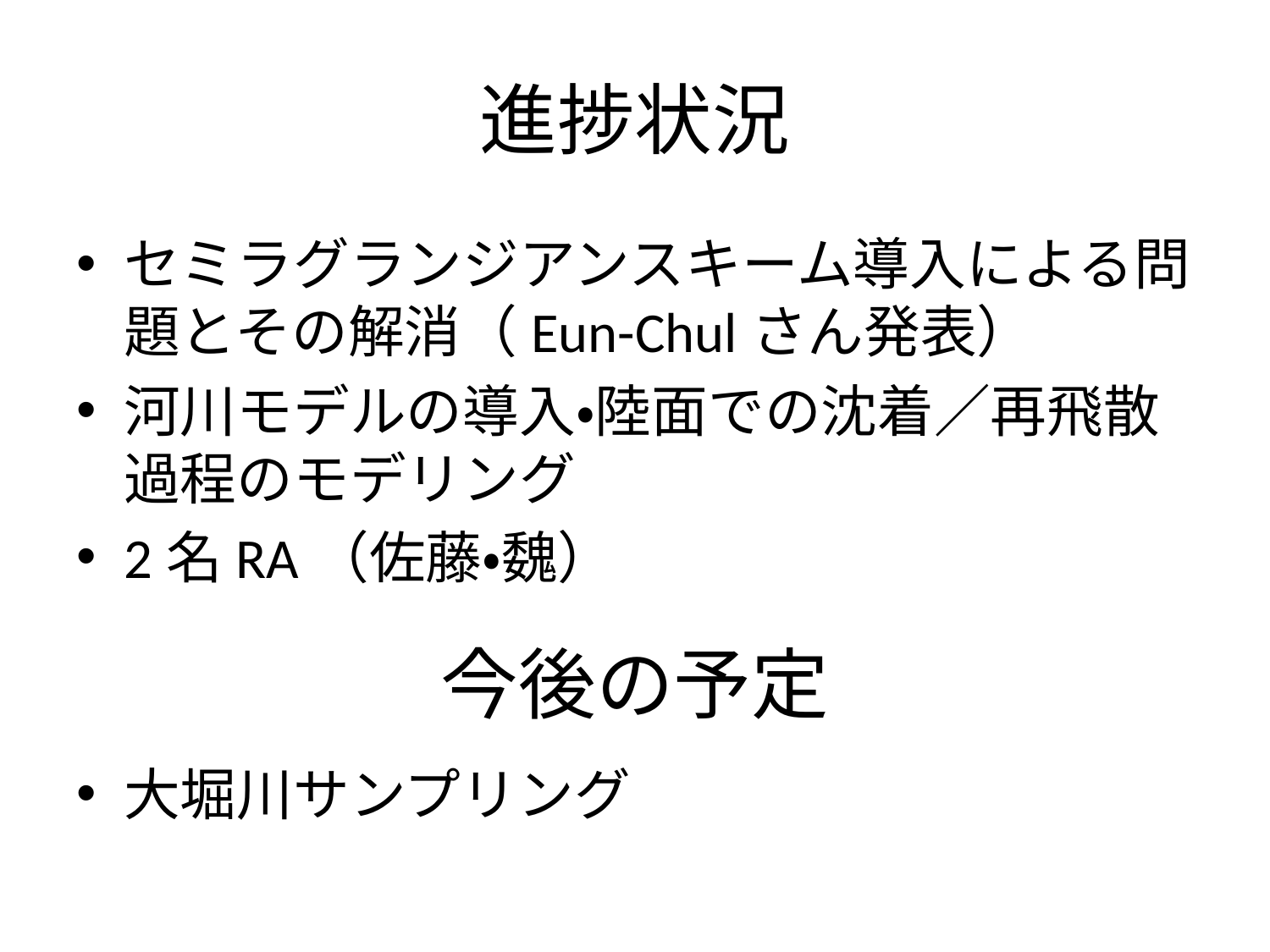

# 進捗状況
セミラグランジアンスキーム導入による問題とその解消（Eun-Chulさん発表）
河川モデルの導入・陸面での沈着／再飛散過程のモデリング
2名RA（佐藤・魏）

大堀川サンプリング

今後の予定